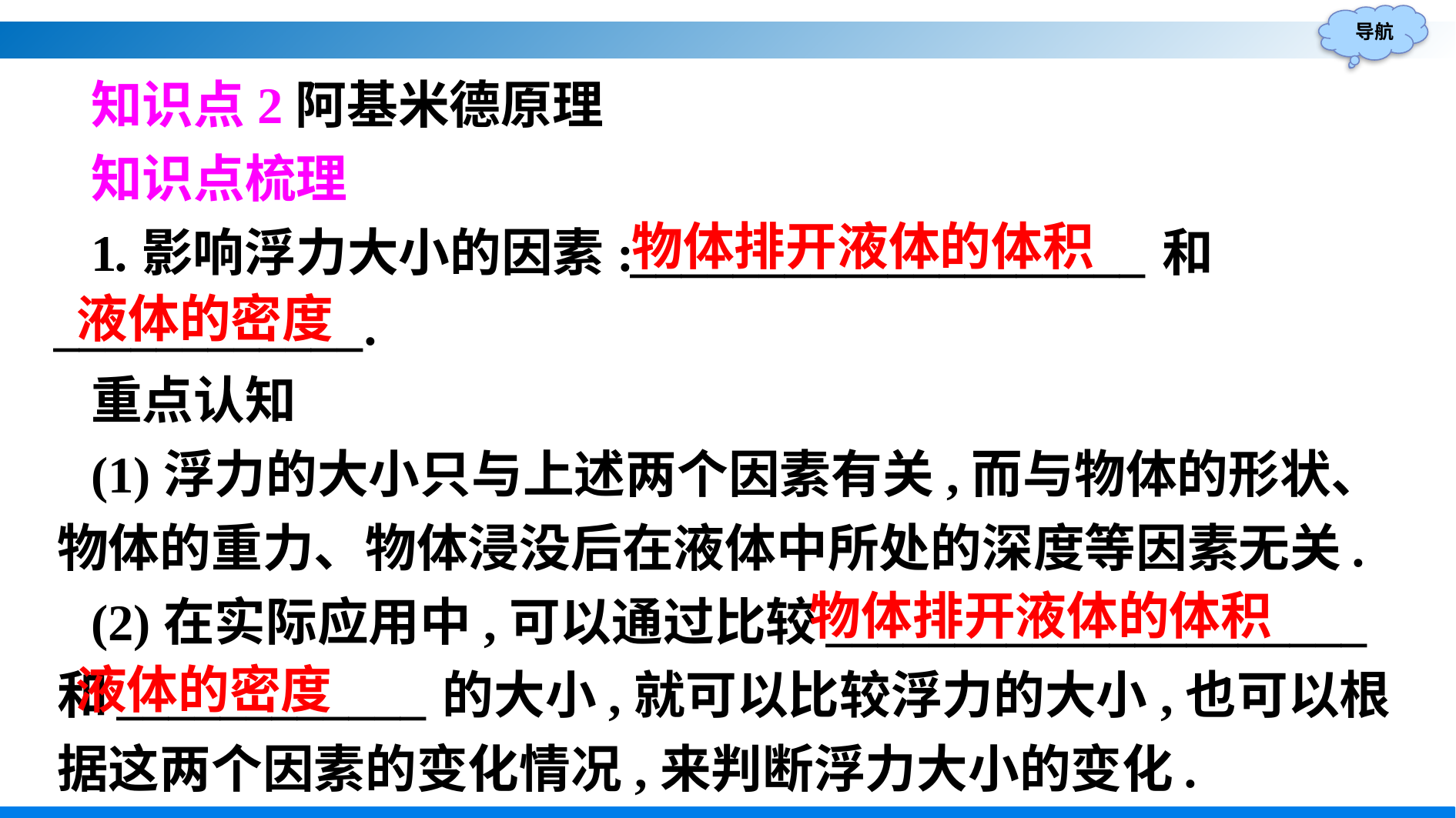

知识点2阿基米德原理
知识点梳理
1.影响浮力大小的因素:____________________和____________.
重点认知
(1)浮力的大小只与上述两个因素有关,而与物体的形状、物体的重力、物体浸没后在液体中所处的深度等因素无关.
(2)在实际应用中,可以通过比较_____________________和____________的大小,就可以比较浮力的大小,也可以根据这两个因素的变化情况,来判断浮力大小的变化.
物体排开液体的体积
液体的密度
物体排开液体的体积
液体的密度